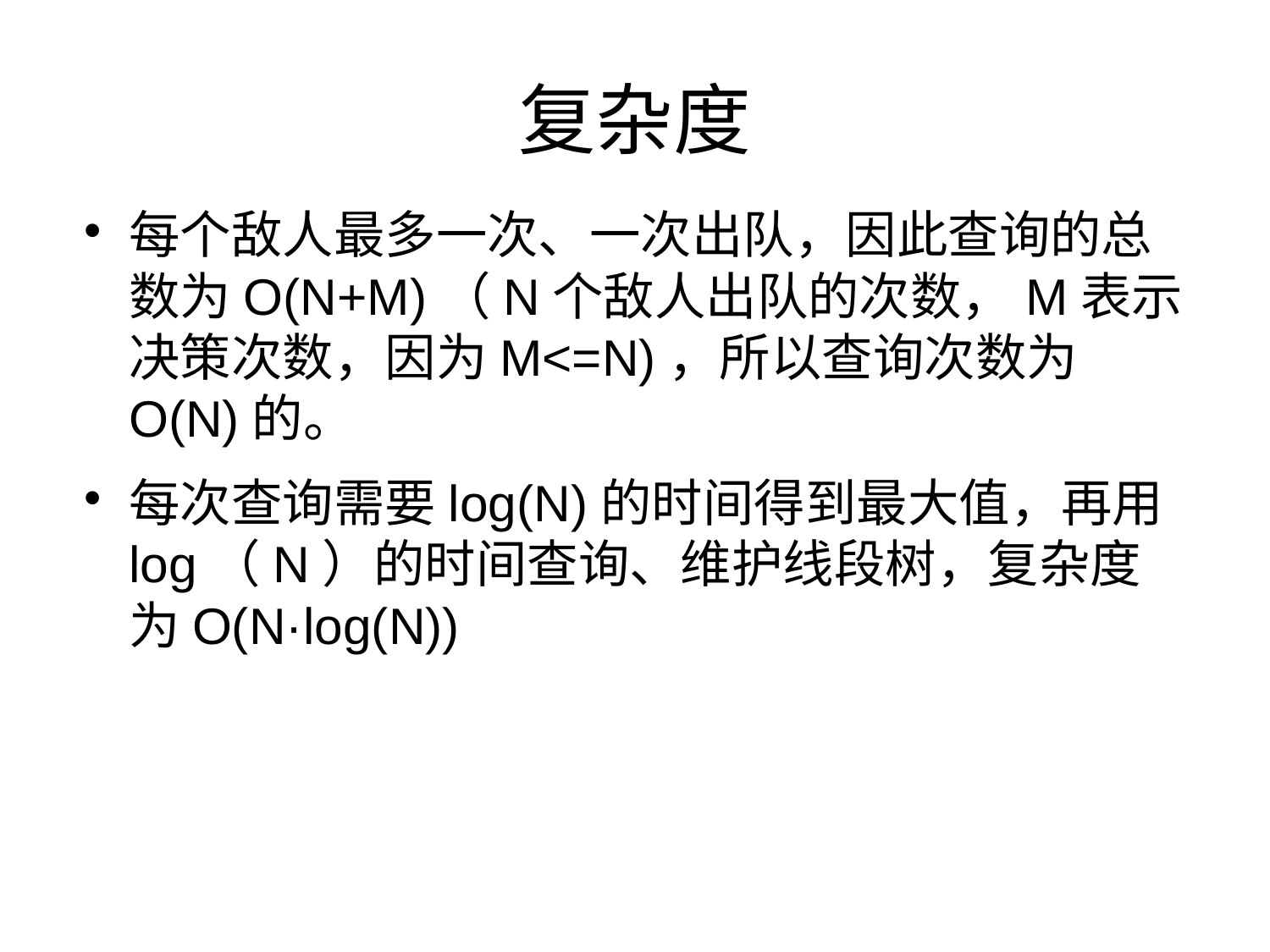

# 复杂度
每个敌人最多一次、一次出队，因此查询的总数为O(N+M)（N个敌人出队的次数，M表示决策次数，因为M<=N)，所以查询次数为O(N)的。
每次查询需要log(N)的时间得到最大值，再用log（N）的时间查询、维护线段树，复杂度为O(N·log(N))